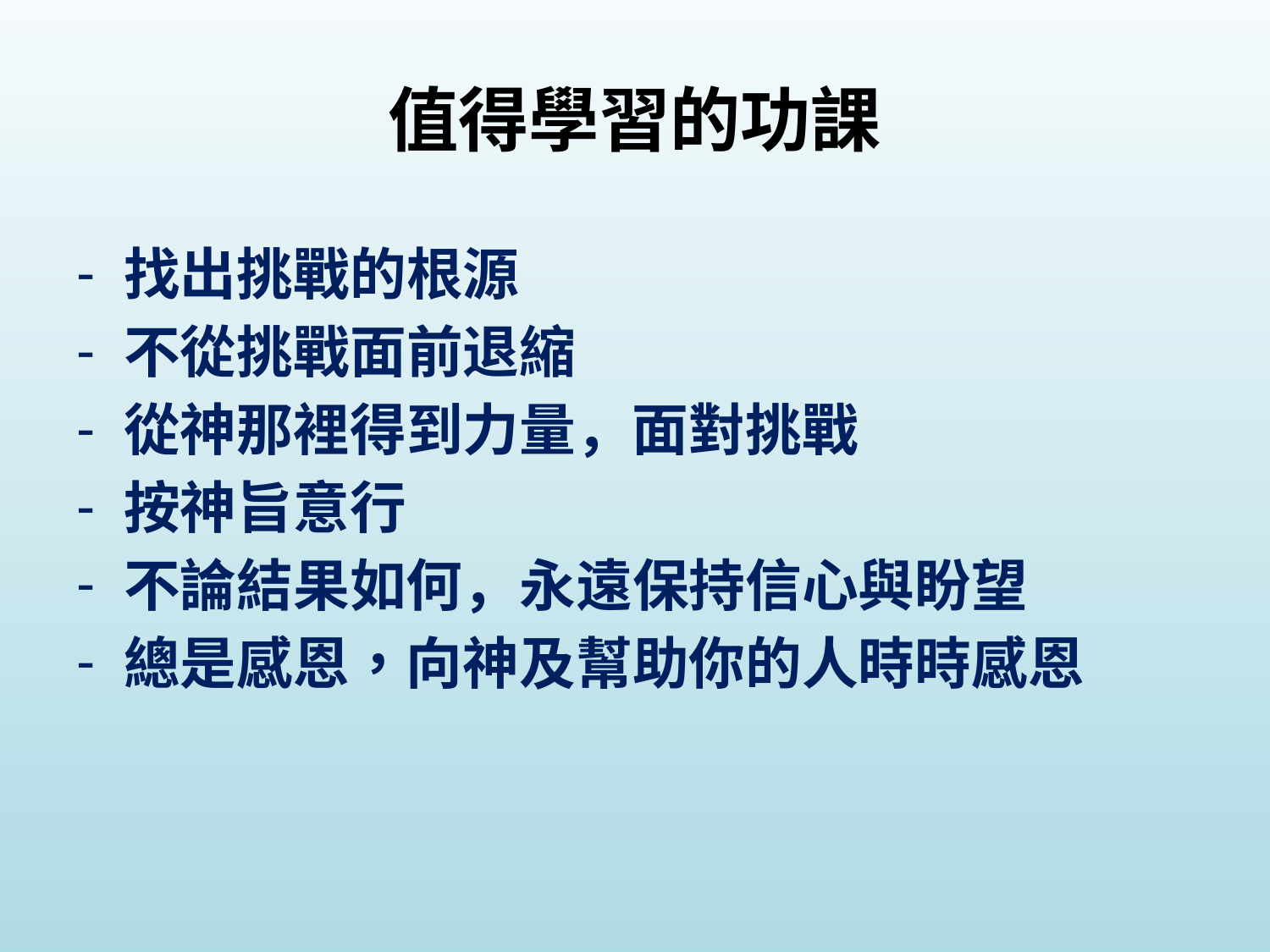

# 值得學習的功課
找出挑戰的根源
不從挑戰面前退縮
從神那裡得到力量，面對挑戰
按神旨意行
不論結果如何，永遠保持信心與盼望
總是感恩，向神及幫助你的人時時感恩